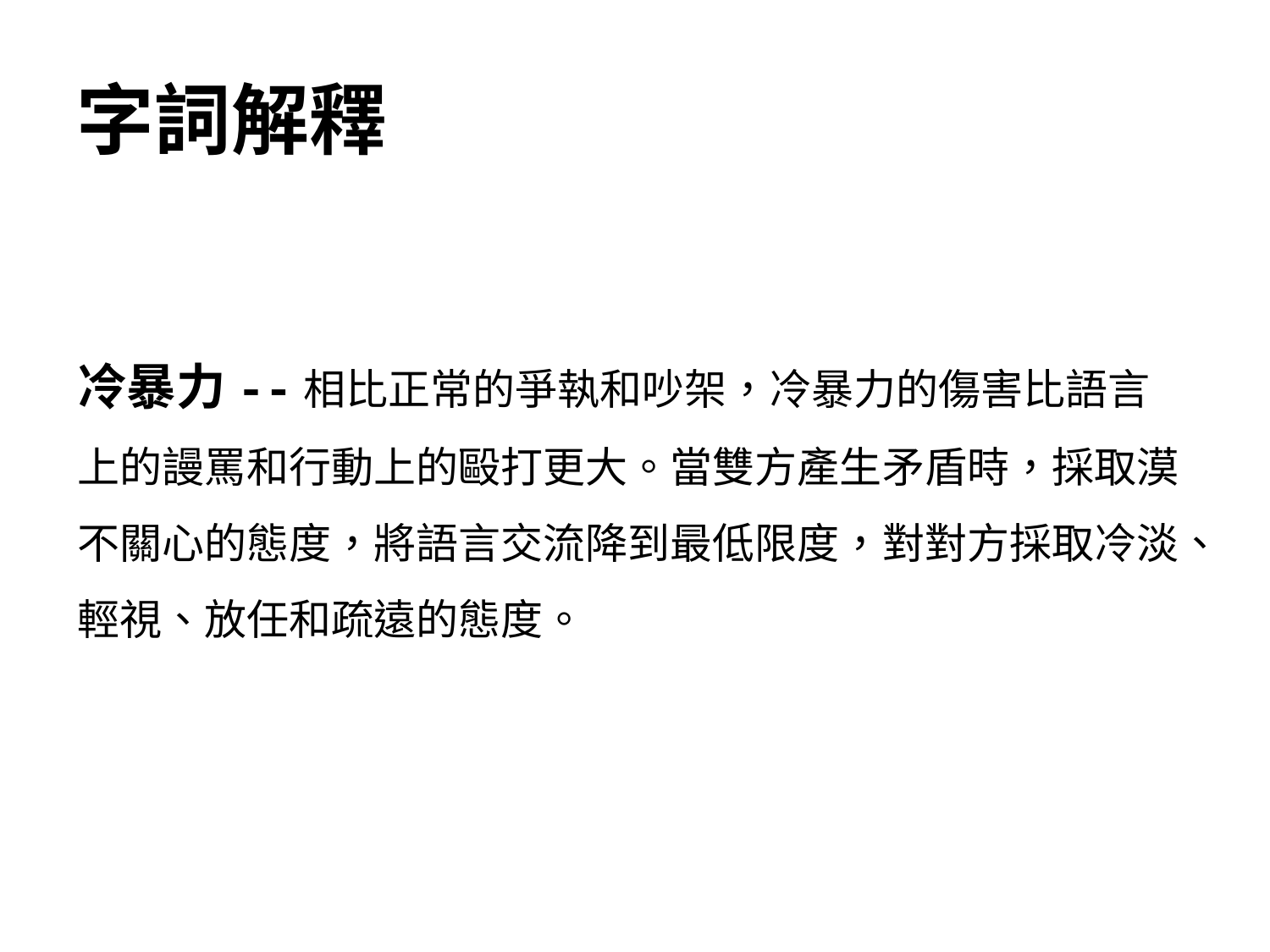

# 字詞解釋
冷暴力--相比正常的爭執和吵架，冷暴力的傷害比語言上的謾罵和行動上的毆打更大。當雙方產生矛盾時，採取漠不關心的態度，將語言交流降到最低限度，對對方採取冷淡、輕視、放任和疏遠的態度。